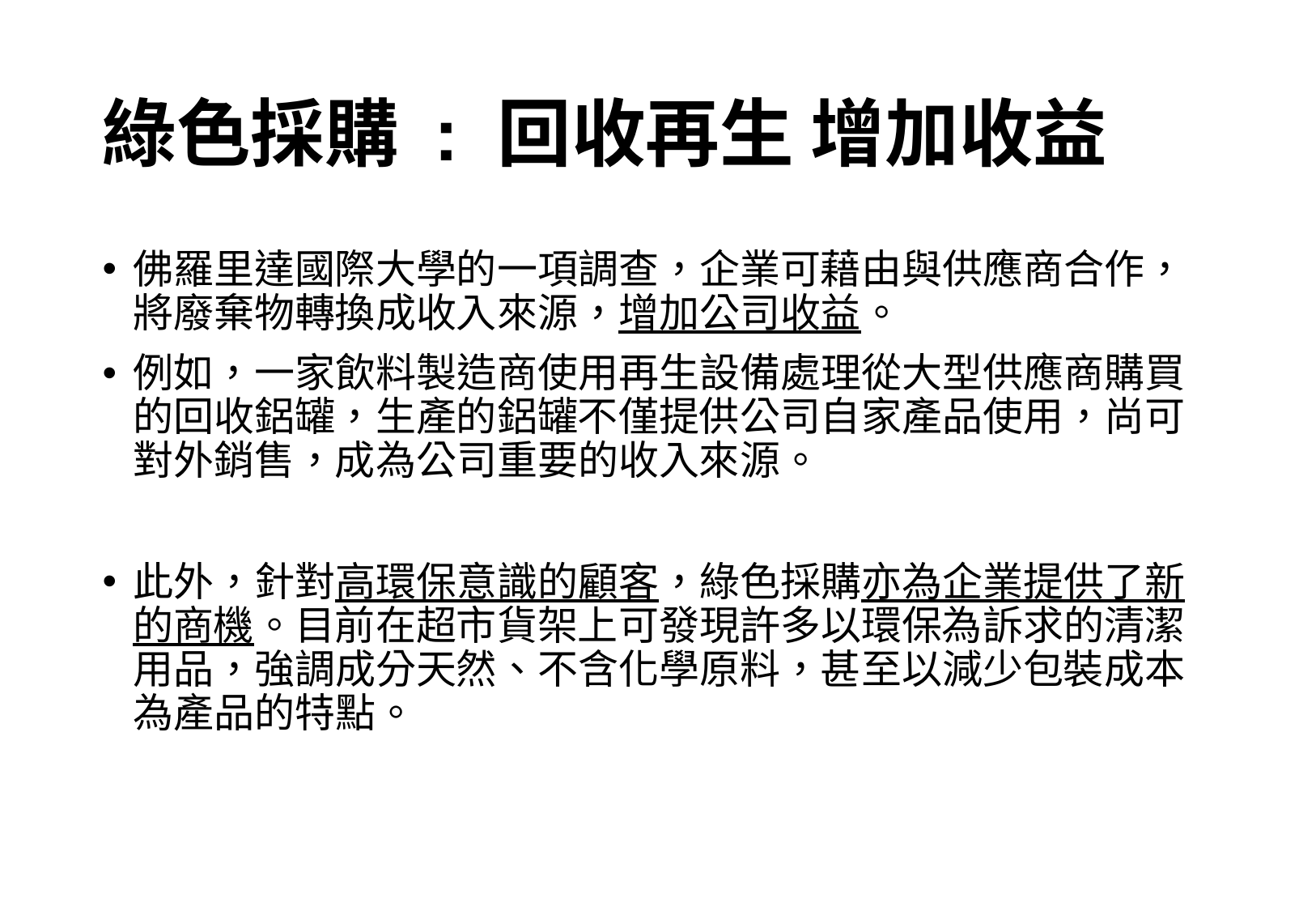

# 綠色採購 : 回收再生 增加收益
佛羅里達國際大學的一項調查，企業可藉由與供應商合作，將廢棄物轉換成收入來源，增加公司收益。
例如，一家飲料製造商使用再生設備處理從大型供應商購買的回收鋁罐，生產的鋁罐不僅提供公司自家產品使用，尚可對外銷售，成為公司重要的收入來源。

此外，針對高環保意識的顧客，綠色採購亦為企業提供了新的商機。目前在超市貨架上可發現許多以環保為訴求的清潔用品，強調成分天然、不含化學原料，甚至以減少包裝成本為產品的特點。